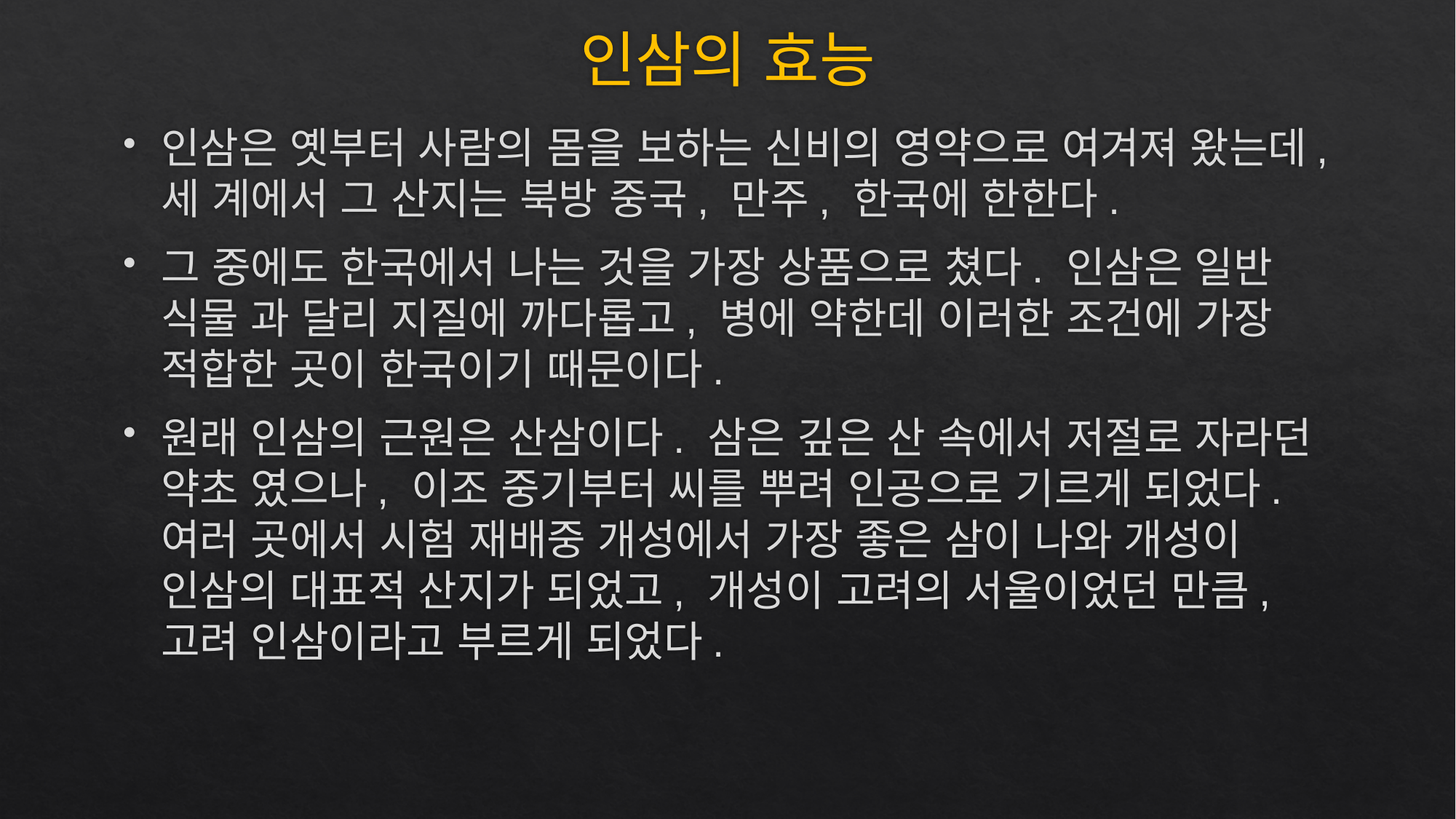

# 인삼의 효능
인삼은 옛부터 사람의 몸을 보하는 신비의 영약으로 여겨져 왔는데, 세 계에서 그 산지는 북방 중국, 만주, 한국에 한한다.
그 중에도 한국에서 나는 것을 가장 상품으로 쳤다. 인삼은 일반 식물 과 달리 지질에 까다롭고, 병에 약한데 이러한 조건에 가장 적합한 곳이 한국이기 때문이다.
원래 인삼의 근원은 산삼이다. 삼은 깊은 산 속에서 저절로 자라던 약초 였으나, 이조 중기부터 씨를 뿌려 인공으로 기르게 되었다. 여러 곳에서 시험 재배중 개성에서 가장 좋은 삼이 나와 개성이 인삼의 대표적 산지가 되었고, 개성이 고려의 서울이었던 만큼, 고려 인삼이라고 부르게 되었다.